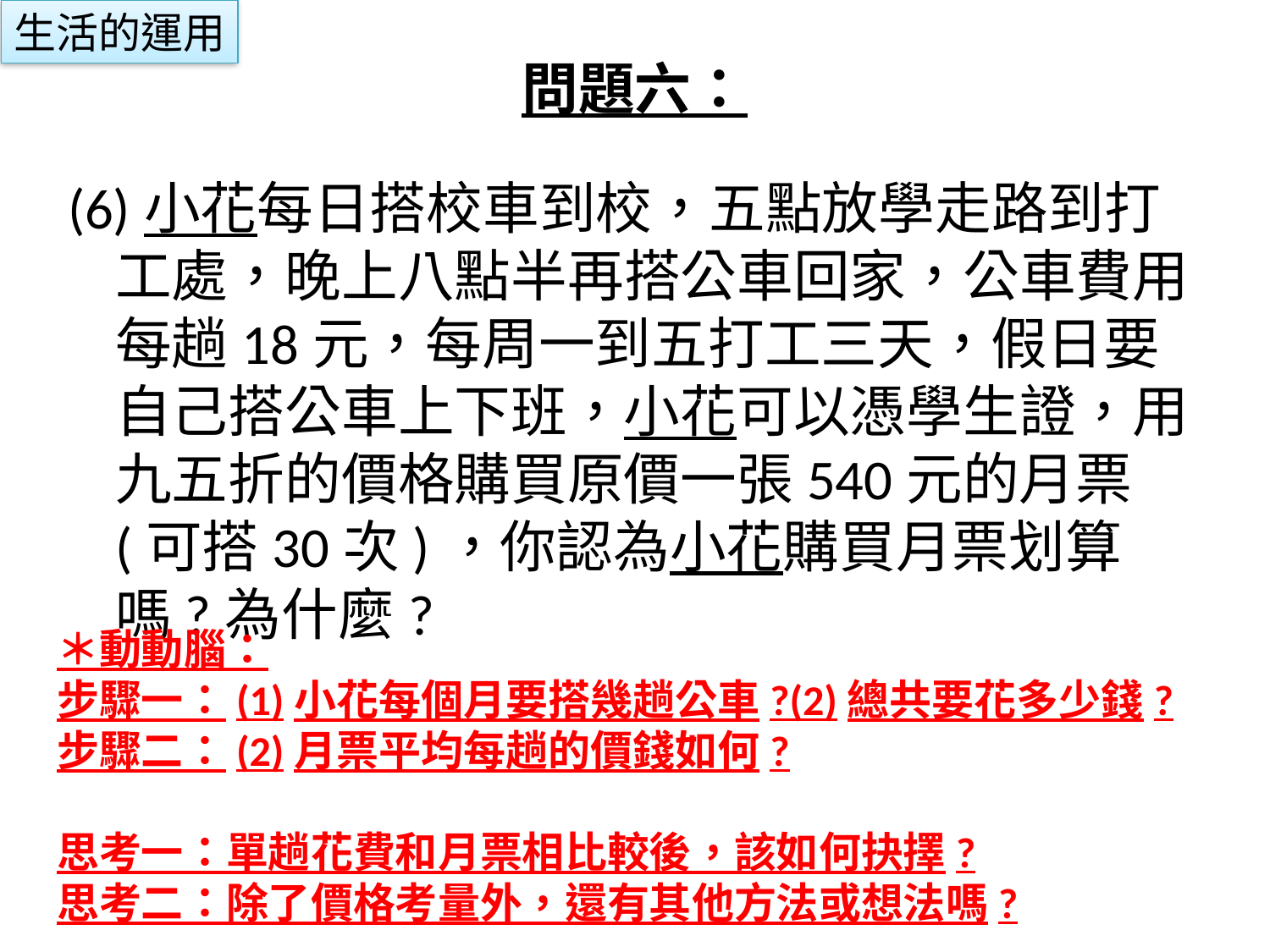

生活的運用
# 問題六：
(6)小花每日搭校車到校，五點放學走路到打工處，晚上八點半再搭公車回家，公車費用每趟18元，每周一到五打工三天，假日要自己搭公車上下班，小花可以憑學生證，用九五折的價格購買原價一張540元的月票(可搭30次)，你認為小花購買月票划算嗎?為什麼?

＊動動腦：
步驟一：(1)小花每個月要搭幾趟公車?(2)總共要花多少錢?
步驟二：(2)月票平均每趟的價錢如何?

思考一：單趟花費和月票相比較後，該如何抉擇?
思考二：除了價格考量外，還有其他方法或想法嗎?